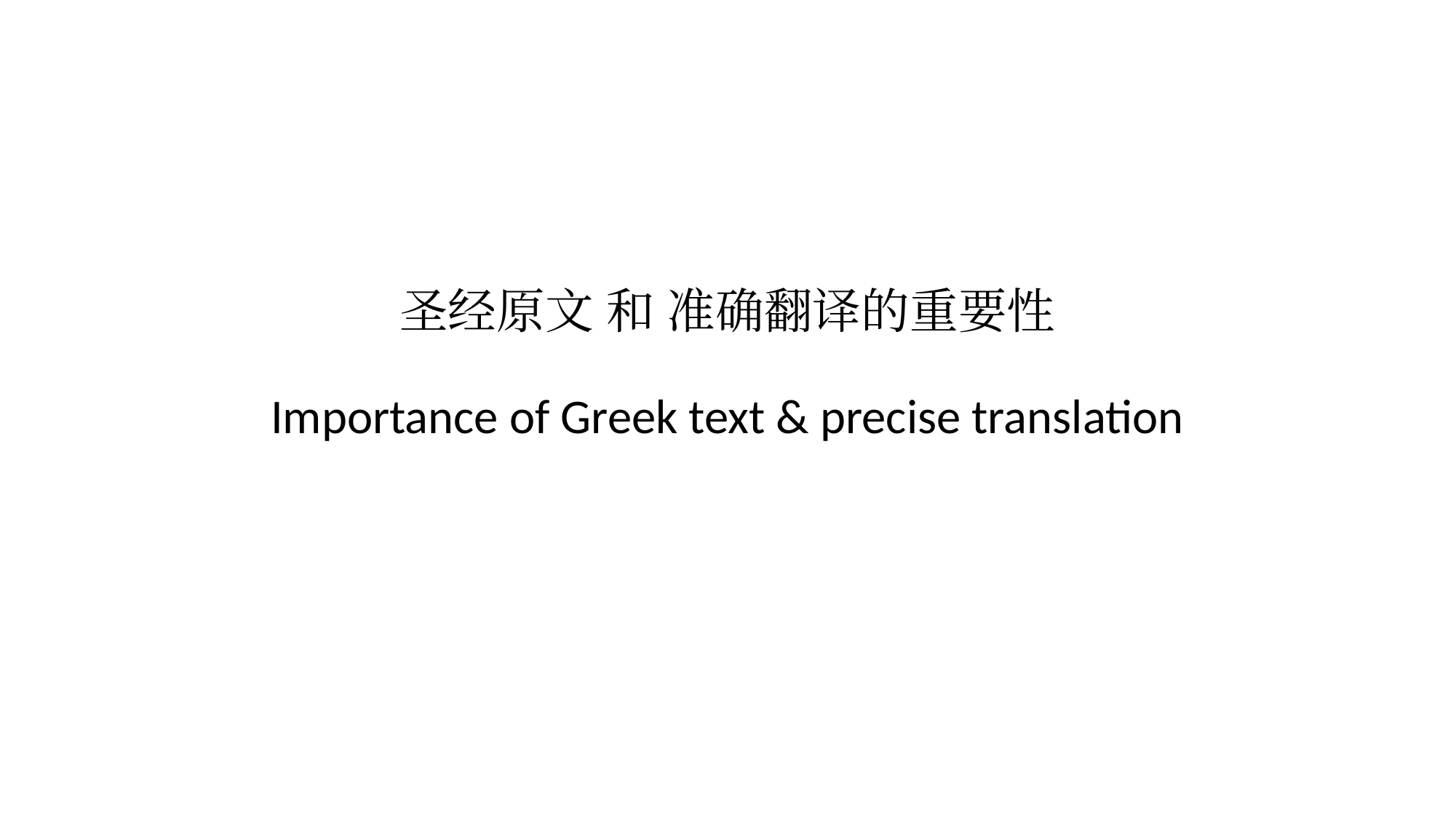

# 圣经原文 和 准确翻译的重要性 Importance of Greek text & precise translation